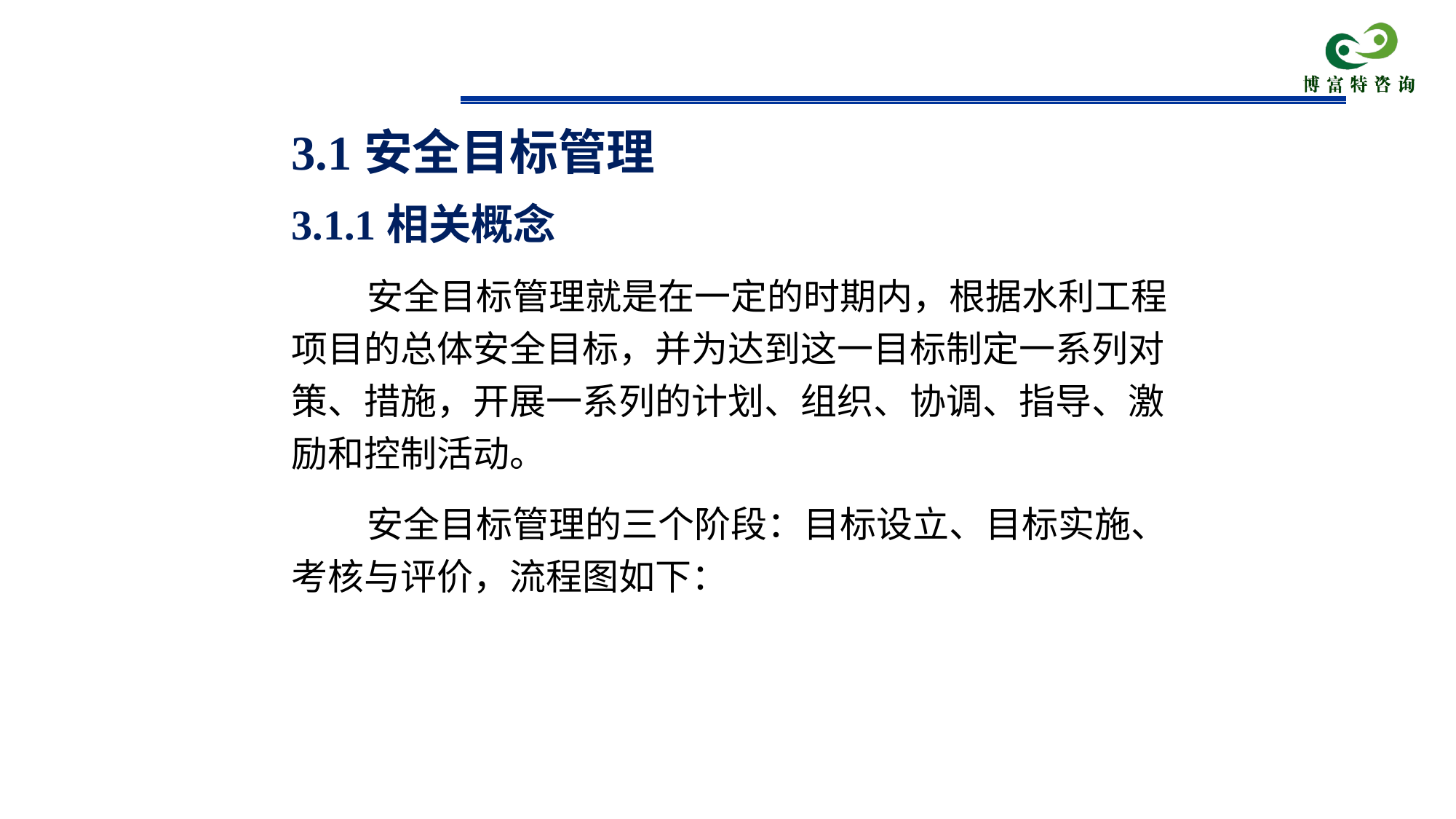

3.1安全目标管理
3.1.1相关概念
安全目标管理就是在一定的时期内，根据水利工程项目的总体安全目标，并为达到这一目标制定一系列对策、措施，开展一系列的计划、组织、协调、指导、激励和控制活动。
安全目标管理的三个阶段：目标设立、目标实施、考核与评价，流程图如下：